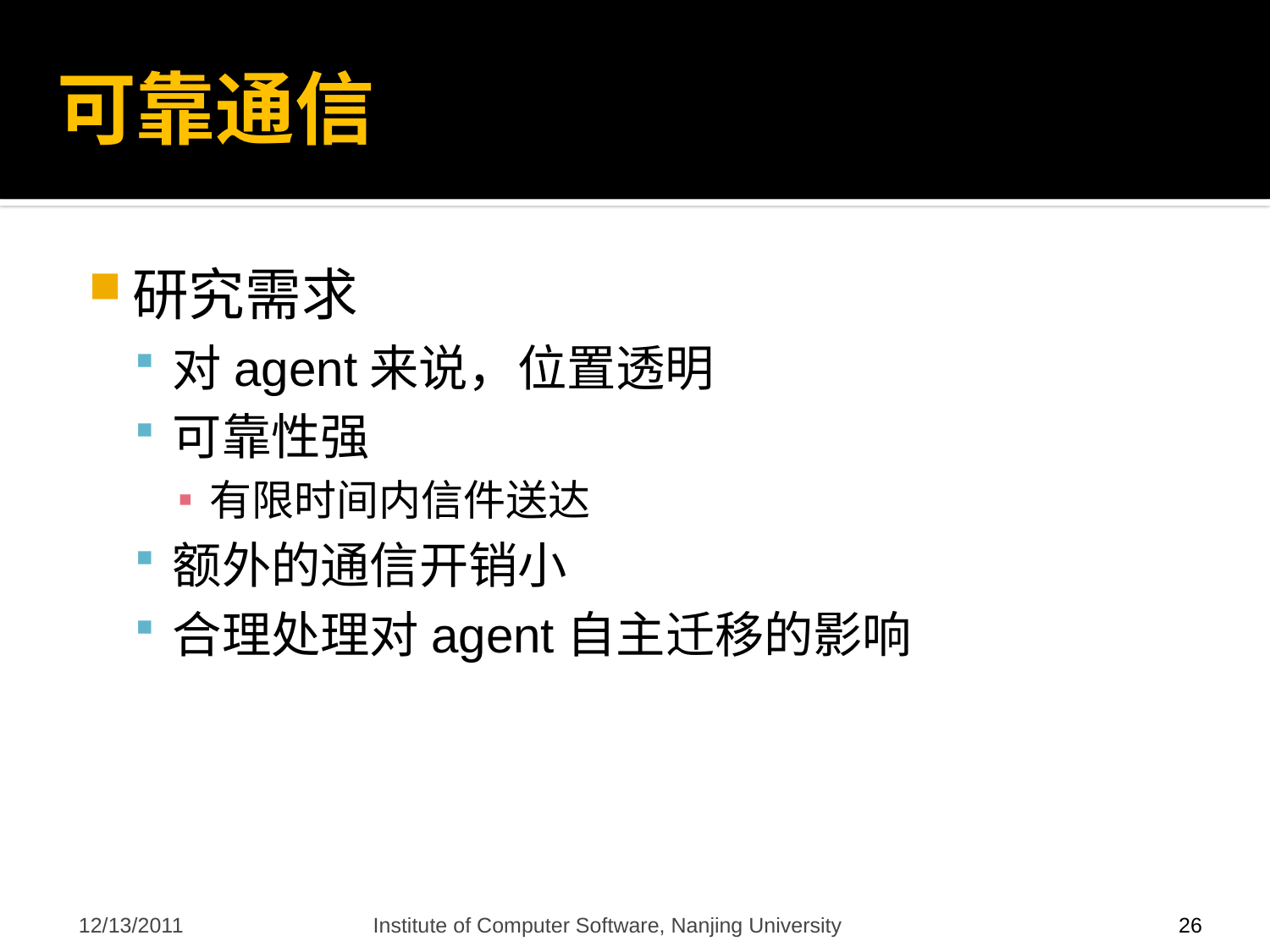

# 可靠通信
研究需求
对agent来说，位置透明
可靠性强
有限时间内信件送达
额外的通信开销小
合理处理对agent自主迁移的影响
26
12/13/2011
Institute of Computer Software, Nanjing University
26